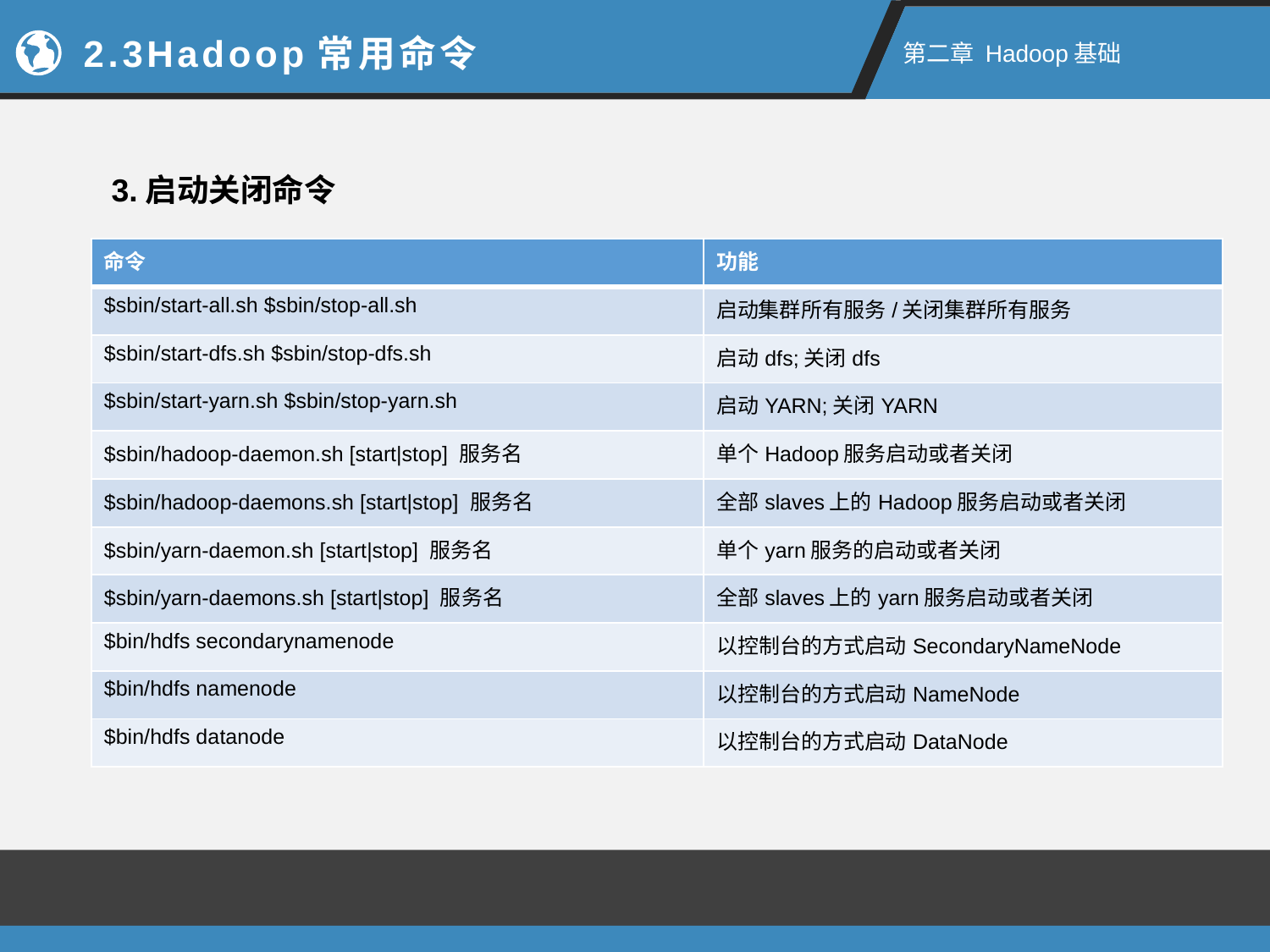

2.3Hadoop常用命令

第二章 Hadoop基础
3.启动关闭命令
| 命令 | 功能 |
| --- | --- |
| $sbin/start-all.sh $sbin/stop-all.sh | 启动集群所有服务/关闭集群所有服务 |
| $sbin/start-dfs.sh $sbin/stop-dfs.sh | 启动dfs;关闭dfs |
| $sbin/start-yarn.sh $sbin/stop-yarn.sh | 启动YARN;关闭YARN |
| $sbin/hadoop-daemon.sh [start|stop] 服务名 | 单个Hadoop服务启动或者关闭 |
| $sbin/hadoop-daemons.sh [start|stop] 服务名 | 全部slaves上的Hadoop服务启动或者关闭 |
| $sbin/yarn-daemon.sh [start|stop] 服务名 | 单个yarn服务的启动或者关闭 |
| $sbin/yarn-daemons.sh [start|stop] 服务名 | 全部slaves上的yarn服务启动或者关闭 |
| $bin/hdfs secondarynamenode | 以控制台的方式启动SecondaryNameNode |
| $bin/hdfs namenode | 以控制台的方式启动NameNode |
| $bin/hdfs datanode | 以控制台的方式启动DataNode |